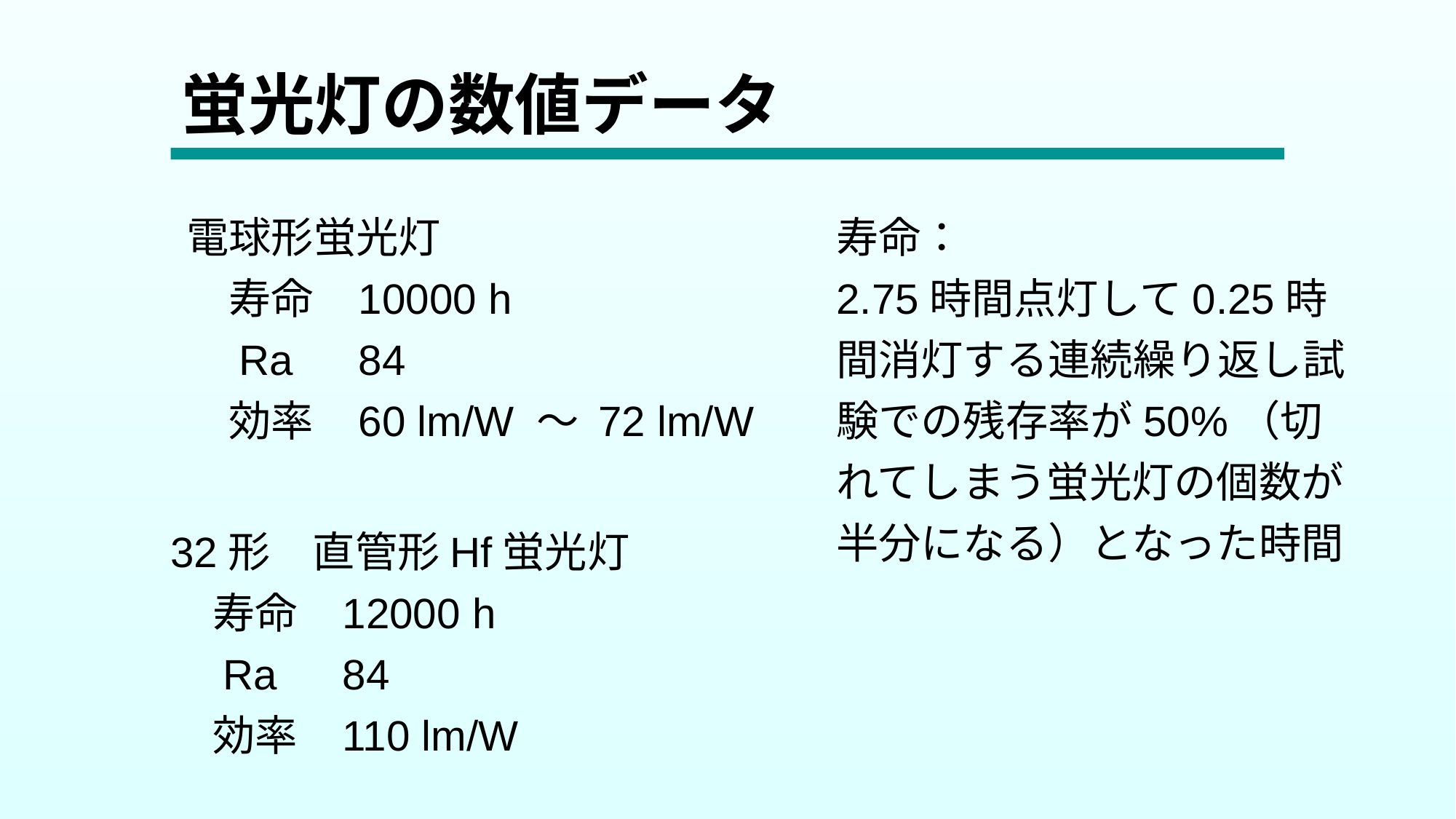

# 蛍光灯の数値データ
電球形蛍光灯
　寿命	10000 h
　Ra	84
　効率	60 lm/W ～ 72 lm/W
寿命：
2.75時間点灯して0.25時間消灯する連続繰り返し試験での残存率が50%（切れてしまう蛍光灯の個数が半分になる）となった時間
32形　直管形Hf蛍光灯
　寿命	12000 h
　Ra	84
　効率	110 lm/W